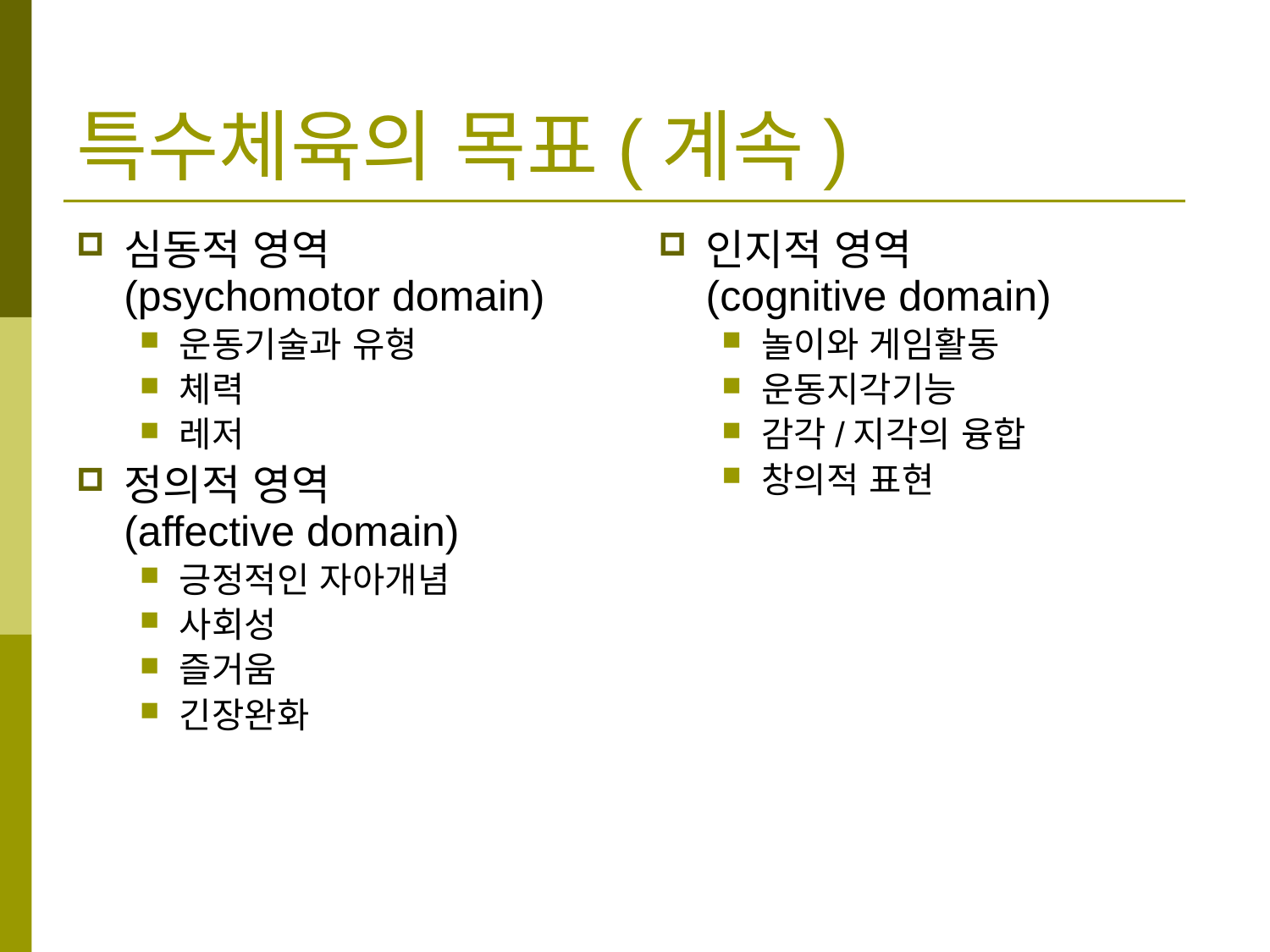

특수체육의 목표(계속)
심동적 영역   (psychomotor domain)
운동기술과 유형
체력
레저
정의적 영역          (affective domain)
긍정적인 자아개념
사회성
즐거움
긴장완화
인지적 영역         (cognitive domain)
놀이와 게임활동
운동지각기능
감각/지각의 융합
창의적 표현